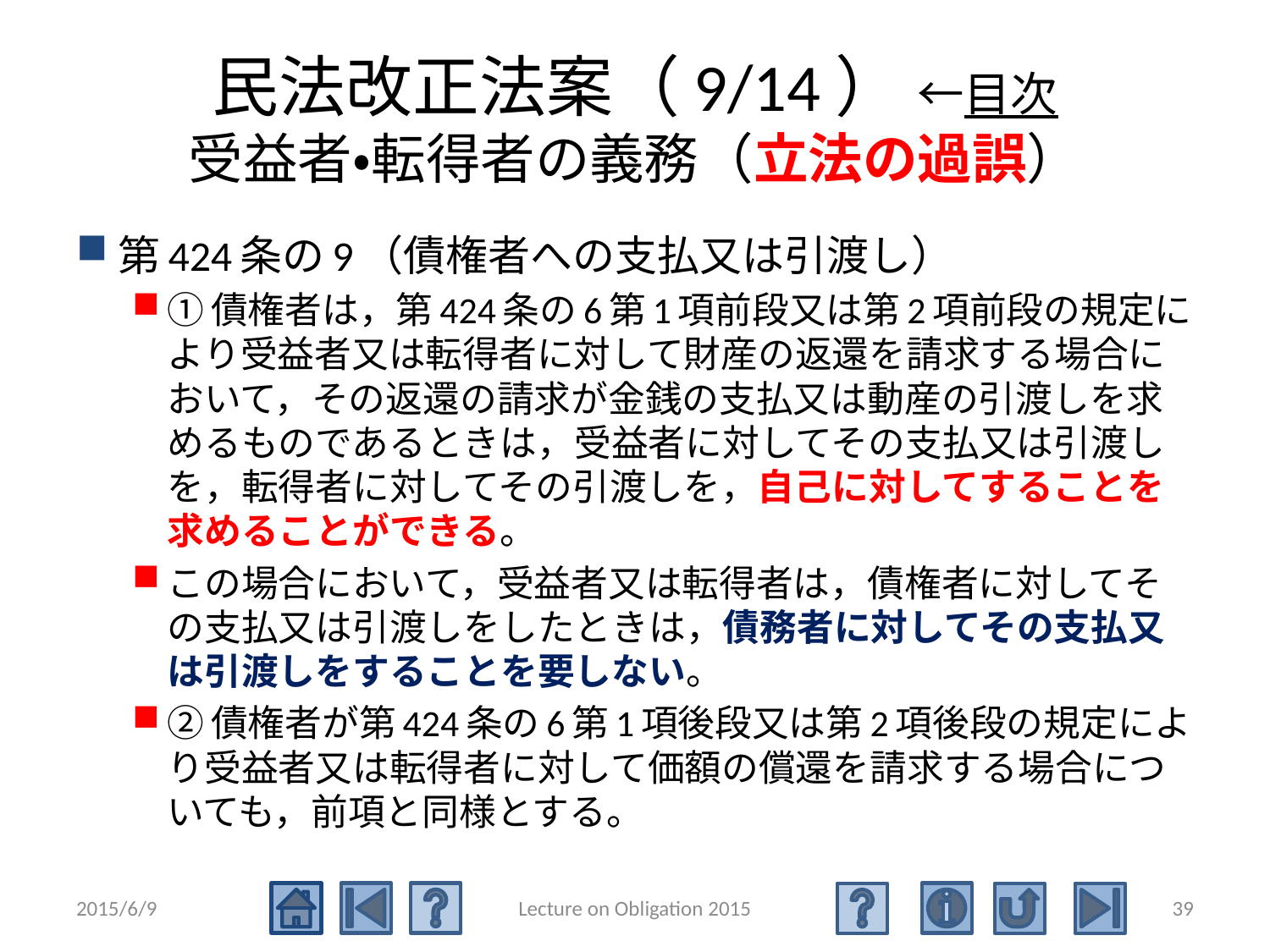

# 民法改正法案（9/14） ←目次 受益者・転得者の義務（立法の過誤）
第424条の9（債権者への支払又は引渡し）
①債権者は，第424条の6第1項前段又は第2項前段の規定により受益者又は転得者に対して財産の返還を請求する場合において，その返還の請求が金銭の支払又は動産の引渡しを求めるものであるときは，受益者に対してその支払又は引渡しを，転得者に対してその引渡しを，自己に対してすることを求めることができる。
この場合において，受益者又は転得者は，債権者に対してその支払又は引渡しをしたときは，債務者に対してその支払又は引渡しをすることを要しない。
②債権者が第424条の6第1項後段又は第2項後段の規定により受益者又は転得者に対して価額の償還を請求する場合についても，前項と同様とする。
2015/6/9
Lecture on Obligation 2015
39